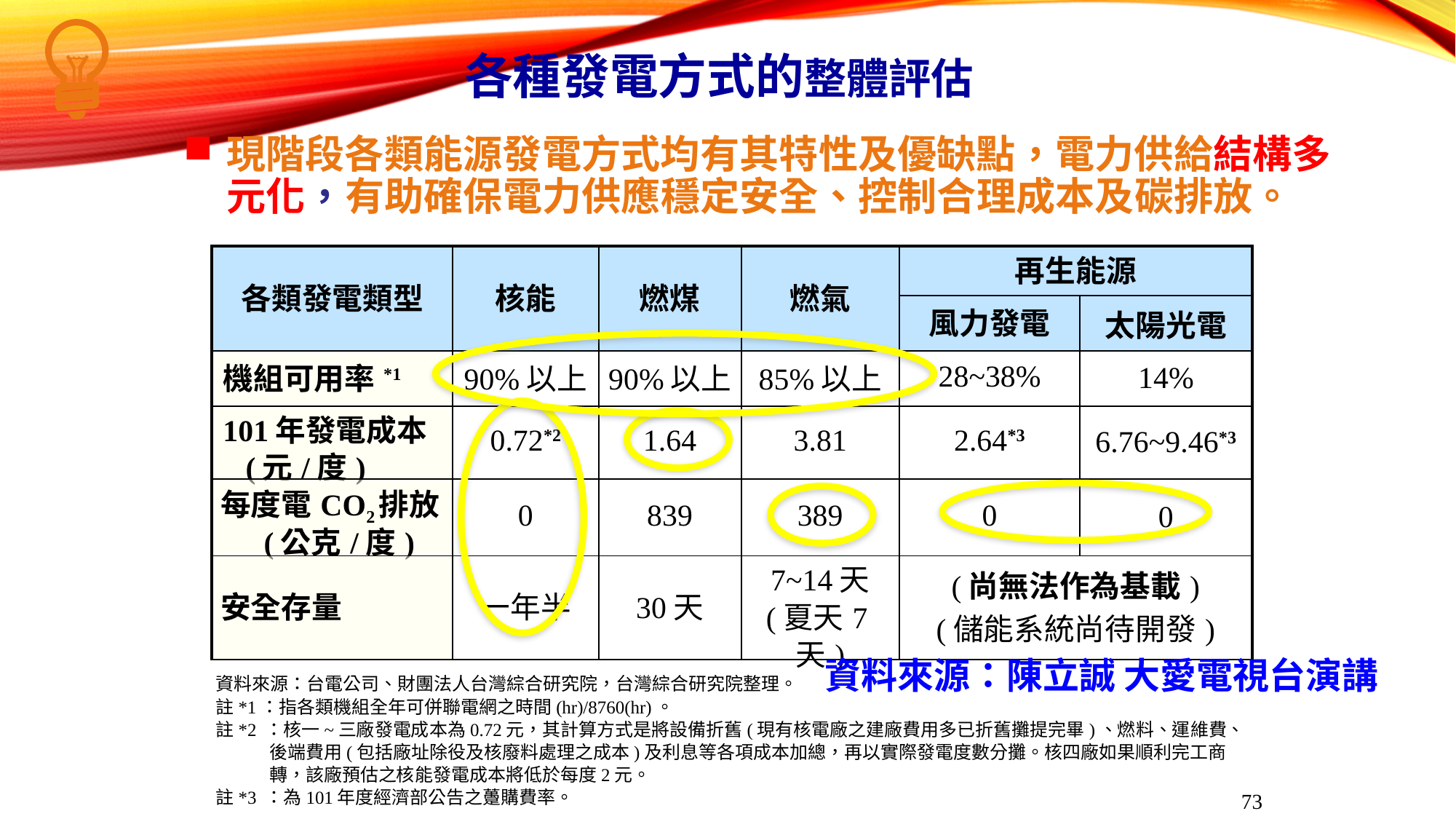

各種發電方式的整體評估
現階段各類能源發電方式均有其特性及優缺點，電力供給結構多元化，有助確保電力供應穩定安全、控制合理成本及碳排放。
| 各類發電類型 | 核能 | 燃煤 | 燃氣 | 再生能源 |  |
| --- | --- | --- | --- | --- | --- |
|  |  |  |  | 風力發電 | 太陽光電 |
| 機組可用率\*1 | 90%以上 | 90%以上 | 85%以上 | 28~38% | 14% |
| 101年發電成本 (元/度) | 0.72\*2 | 1.64 | 3.81 | 2.64\*3 | 6.76~9.46\*3 |
| 每度電CO2排放 (公克/度) | 0 | 839 | 389 | 0 | 0 |
| 安全存量 | 一年半 | 30天 | 7~14天 (夏天7天) | (尚無法作為基載) (儲能系統尚待開發) |  |

資料來源：陳立誠 大愛電視台演講
資料來源：台電公司、財團法人台灣綜合研究院，台灣綜合研究院整理。
註*1：指各類機組全年可併聯電網之時間(hr)/8760(hr)。
註*2 ：核一~三廠發電成本為0.72元，其計算方式是將設備折舊(現有核電廠之建廠費用多已折舊攤提完畢)、燃料、運維費、後端費用(包括廠址除役及核廢料處理之成本)及利息等各項成本加總，再以實際發電度數分攤。核四廠如果順利完工商轉，該廠預估之核能發電成本將低於每度2元。
註*3 ：為101年度經濟部公告之躉購費率。
73